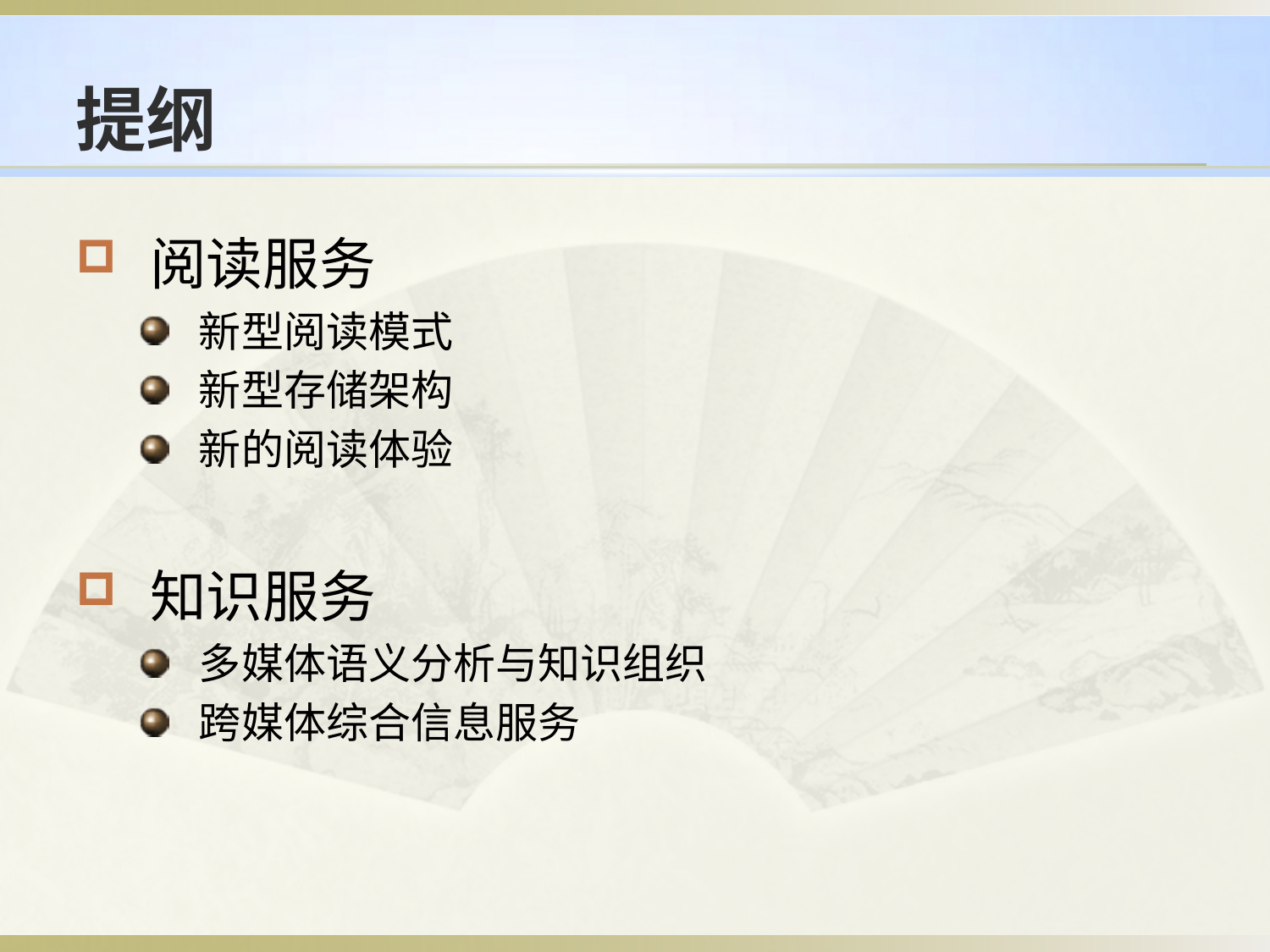

# 提纲
 阅读服务
 新型阅读模式
 新型存储架构
 新的阅读体验

 知识服务
 多媒体语义分析与知识组织
 跨媒体综合信息服务